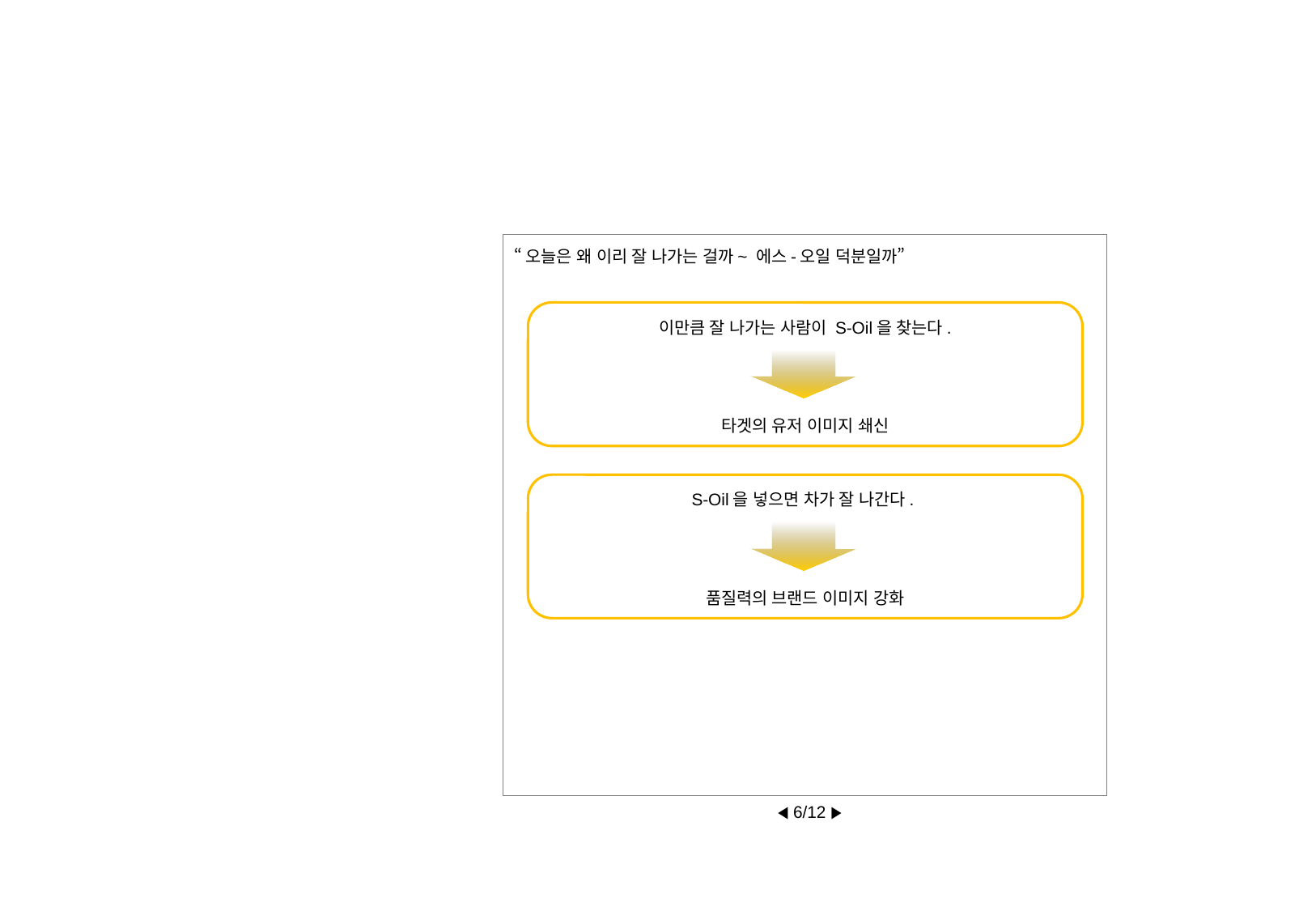

“오늘은 왜 이리 잘 나가는 걸까~ 에스-오일 덕분일까”
이만큼 잘 나가는 사람이 S-Oil을 찾는다.

타겟의 유저 이미지 쇄신

S-Oil을 넣으면 차가 잘 나간다.

품질력의 브랜드 이미지 강화

◀ 6/12 ▶